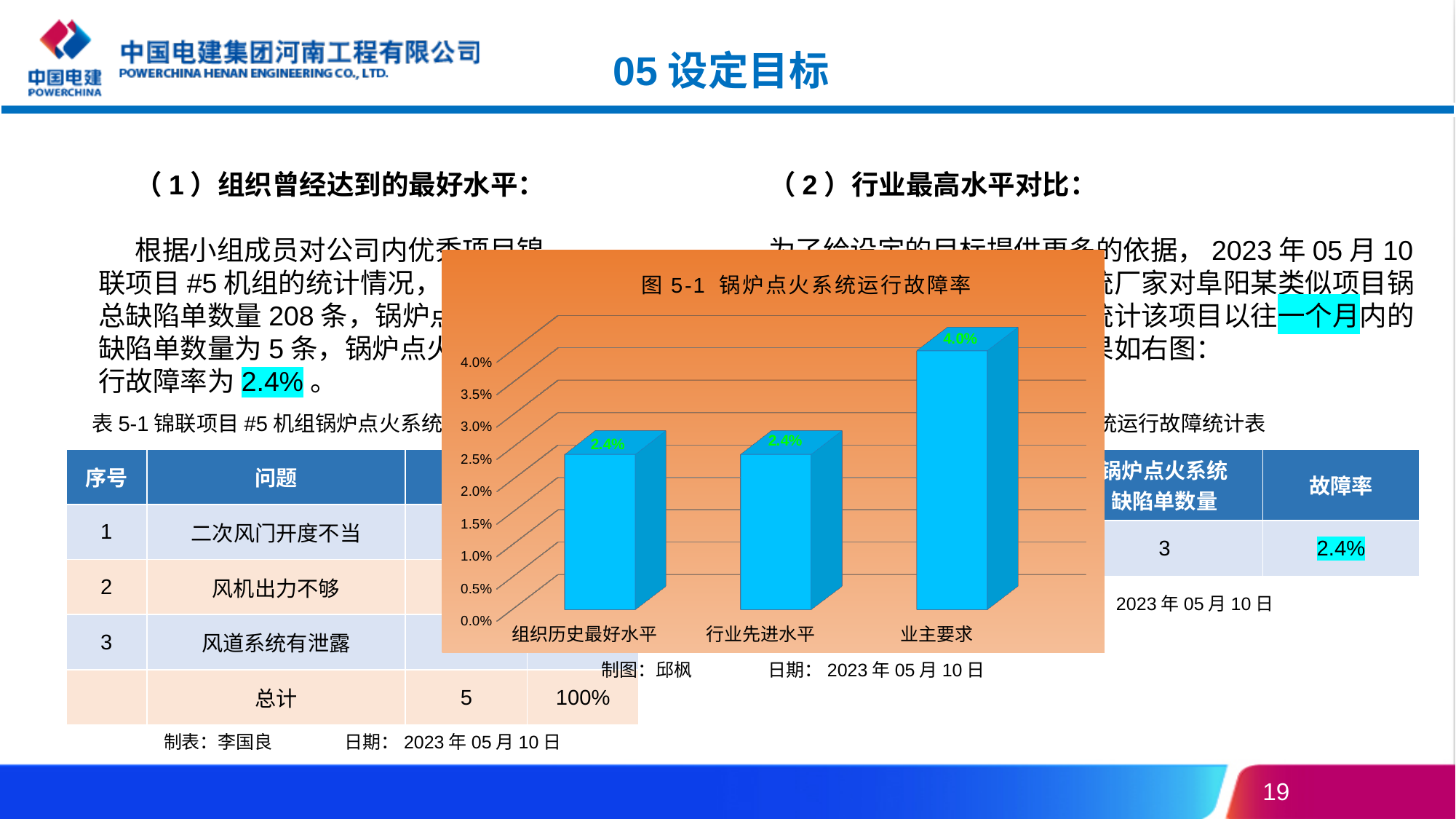

05设定目标
（1）组织曾经达到的最好水平：

根据小组成员对公司内优秀项目锦联项目#5机组的统计情况，一个月内总缺陷单数量208条，锅炉点火系统缺陷单数量为5条，锅炉点火系统运行故障率为2.4%。
（2）行业最高水平对比：

为了给设定的目标提供更多的依据，2023年05月10日，小组成员通过锅炉点火系统厂家对阜阳某类似项目锅炉点火系统合格率进行咨询，统计该项目以往一个月内的锅炉点火系统运行故障率，结果如右图：

[unsupported chart]

表5-1锦联项目#5机组锅炉点火系统影响因素统计表
表5-2  锅炉点火系统运行故障统计表
| 序号 | 问题 | 频数 | 频率 |
| --- | --- | --- | --- |
| 1 | 二次风门开度不当 | 2 | 40% |
| 2 | 风机出力不够 | 2 | 40% |
| 3 | 风道系统有泄露 | 1 | 20% |
|  | 总计 | 5 | 100% |
| 项目 | 时间跨度 | 总缺陷单 数量 | 锅炉点火系统 缺陷单数量 | 故障率 |
| --- | --- | --- | --- | --- |
| 阜阳某项目 | 一个月 | 125 | 3 | 2.4% |
制表：李国良                  日期：2023年05月10日
制图：邱枫                   日期：2023年05月10日
制表：李国良                  日期：2023年05月10日